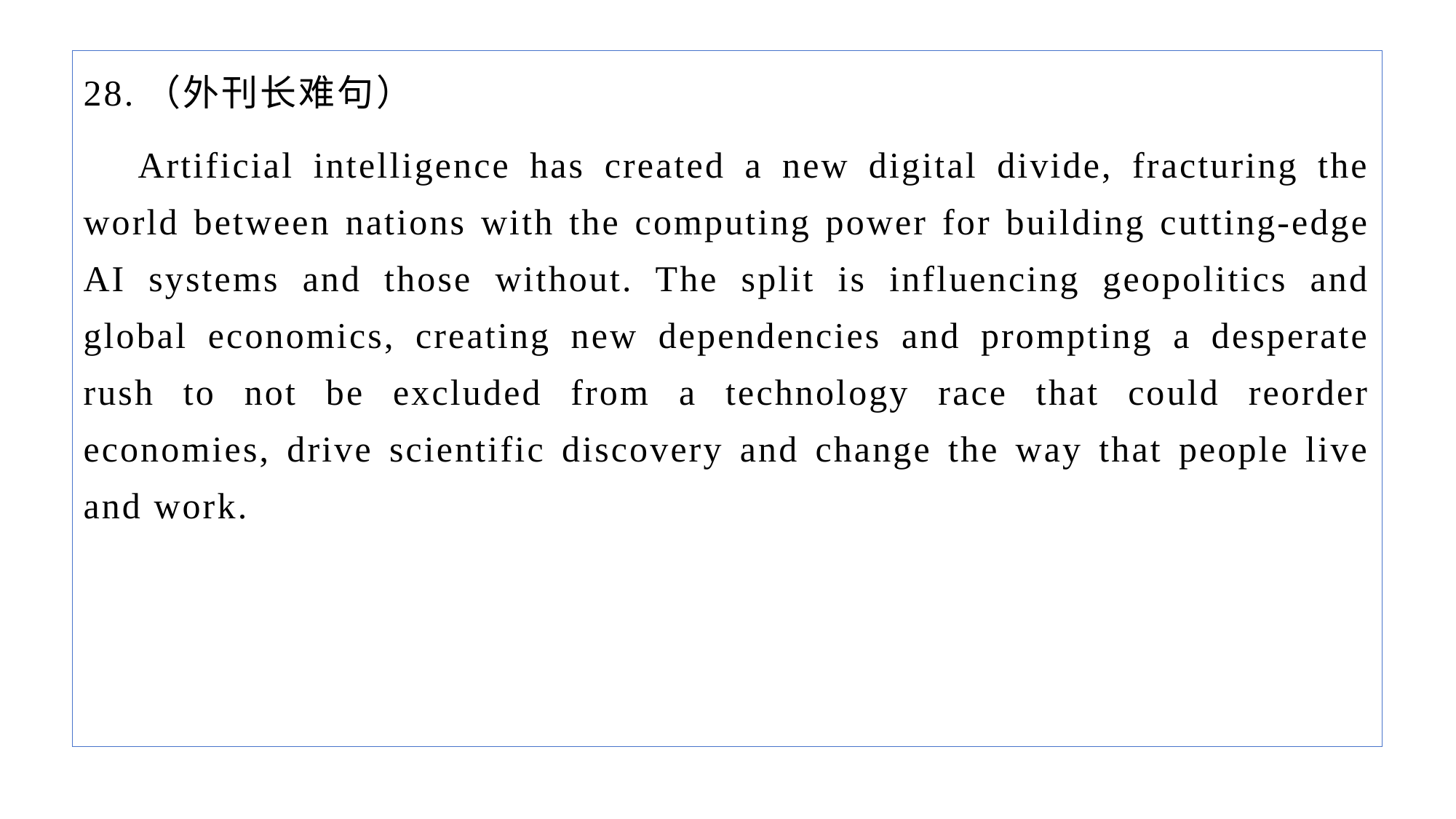

28.（外刊长难句）
Artificial intelligence has created a new digital divide, fracturing the world between nations with the computing power for building cutting-edge AI systems and those without. The split is influencing geopolitics and global economics, creating new dependencies and prompting a desperate rush to not be excluded from a technology race that could reorder economies, drive scientific discovery and change the way that people live and work.